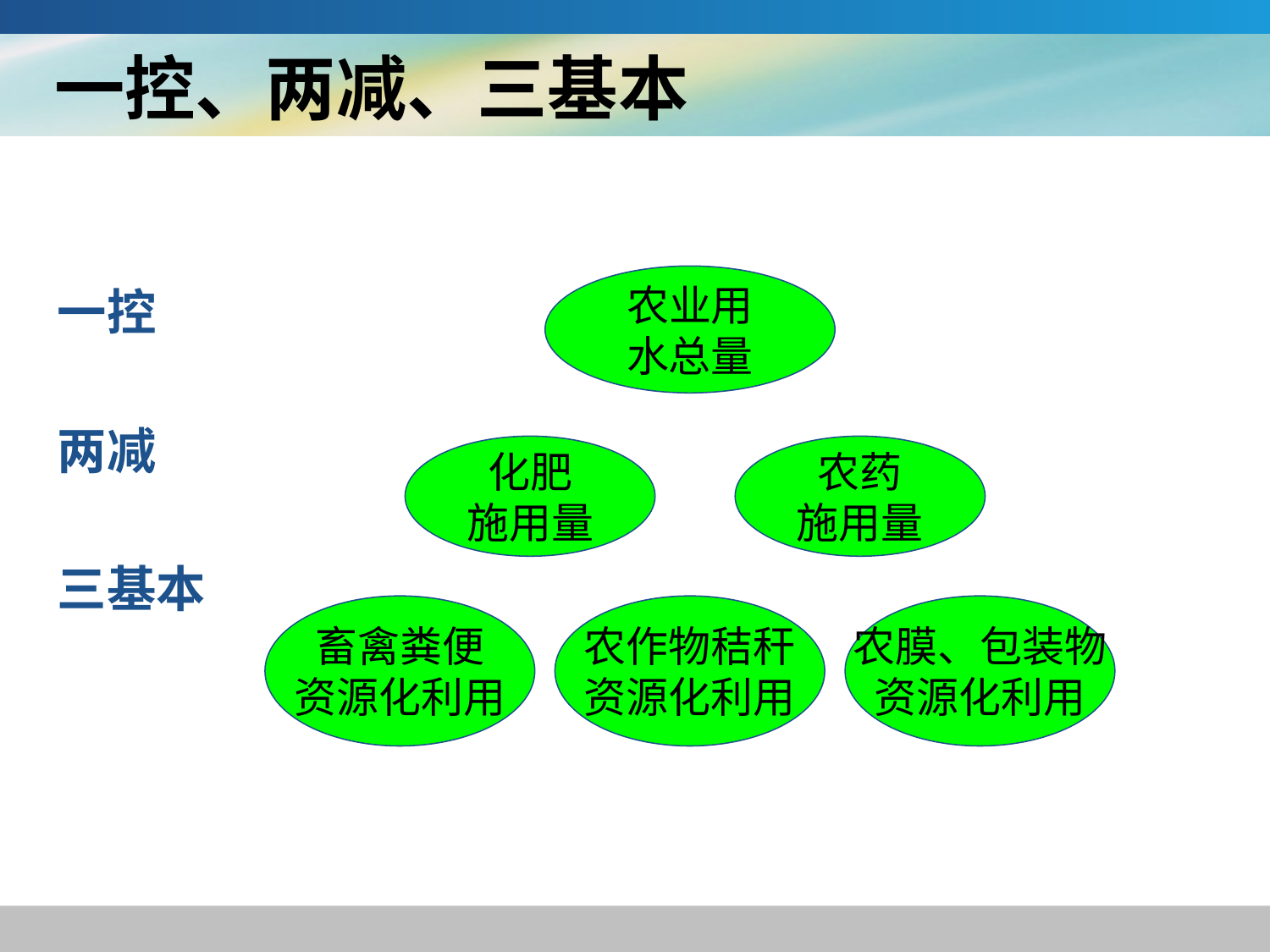

# 一控、两减、三基本

一控

两减

三基本
农业用
水总量
化肥
施用量
农药
施用量
畜禽粪便
资源化利用
农作物秸秆
资源化利用
农膜、包装物
资源化利用